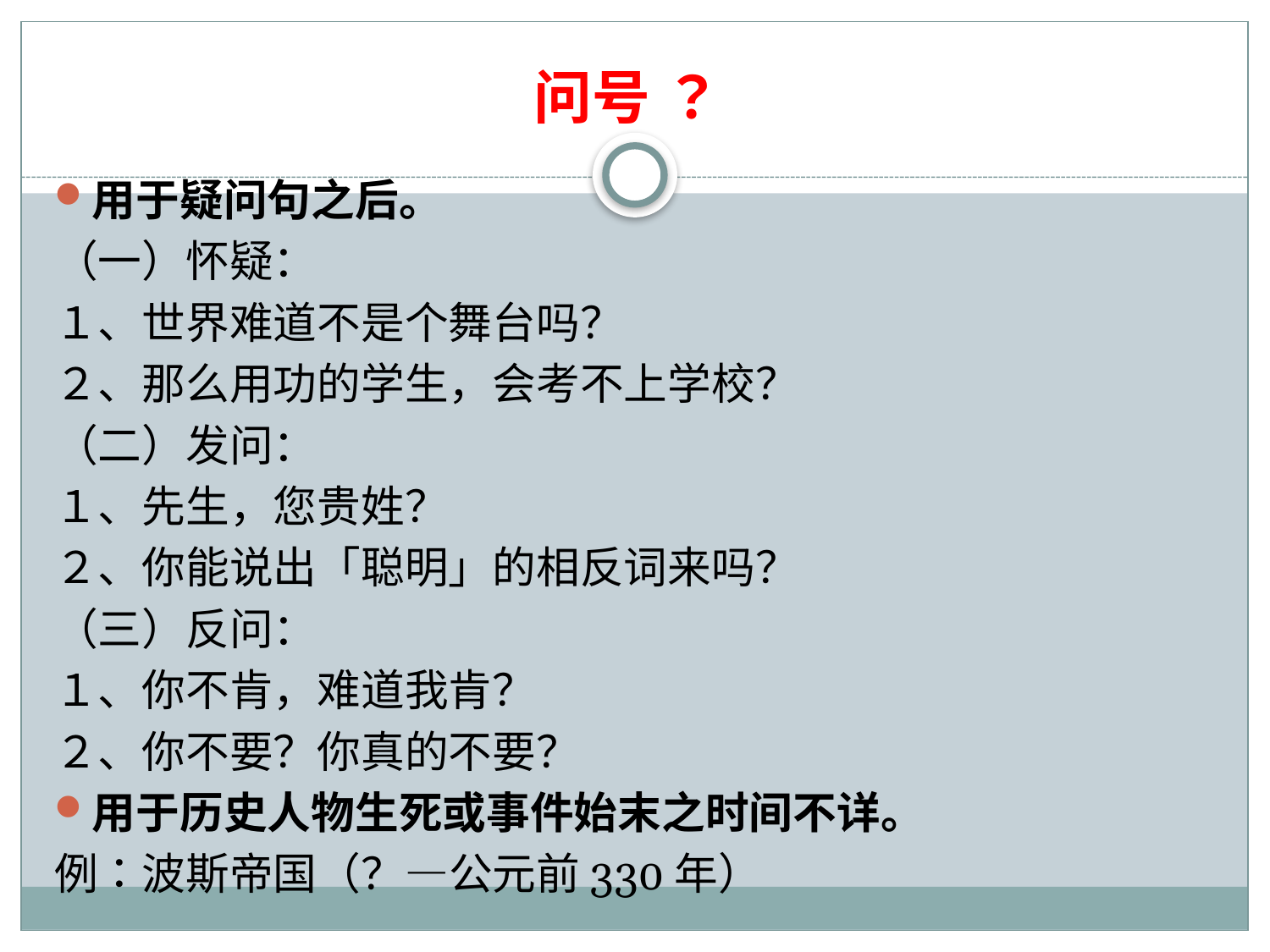

# 问号 ？
用于疑问句之后。
（一）怀疑：
１、世界难道不是个舞台吗？
２、那么用功的学生，会考不上学校？
（二）发问：
１、先生，您贵姓？
２、你能说出「聪明」的相反词来吗？
（三）反问：
１、你不肯，难道我肯？
２、你不要？你真的不要？
用于历史人物生死或事件始末之时间不详。
例：波斯帝国（？—公元前330年）